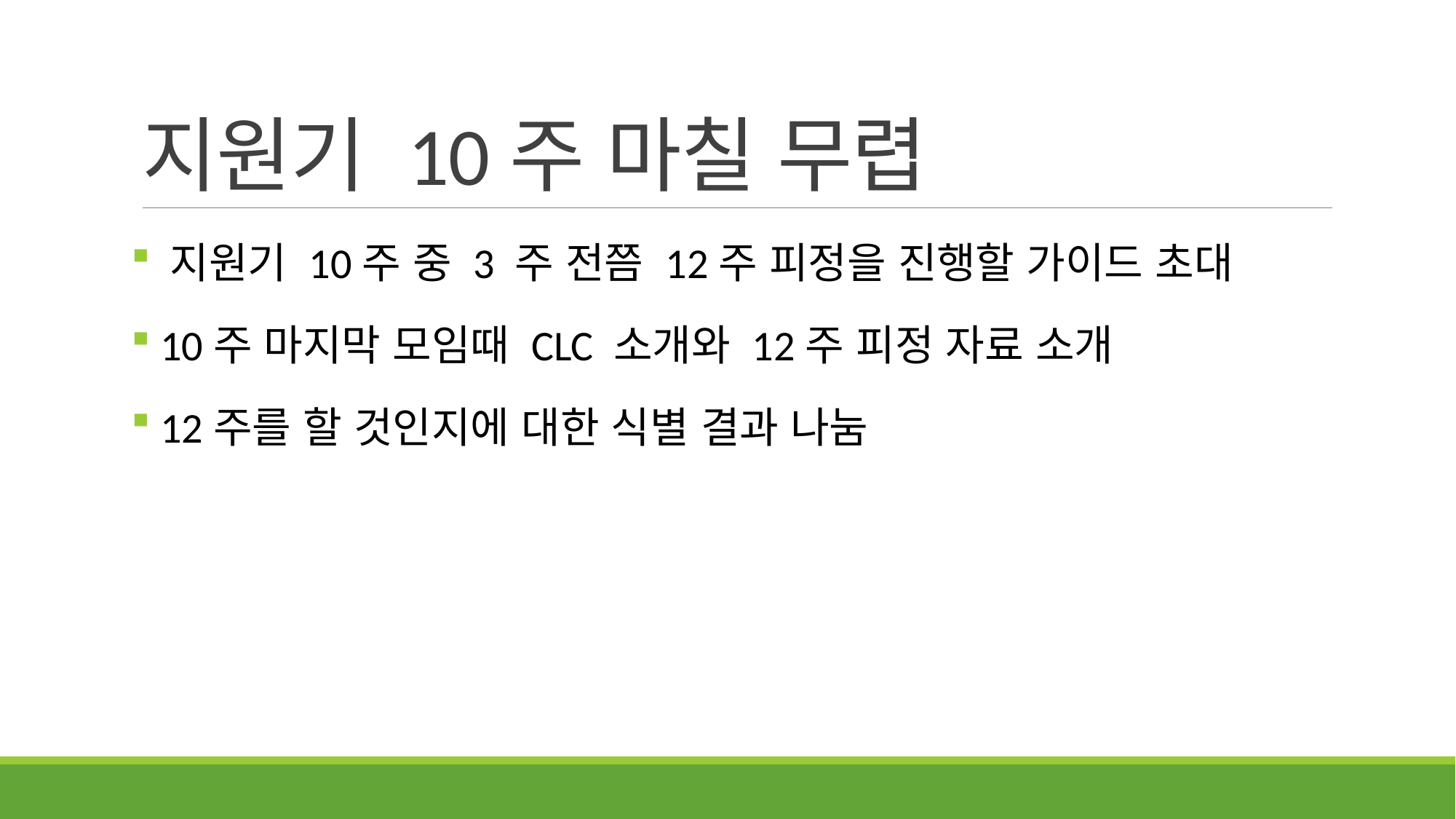

# 지원기 10주 마칠 무렵
 지원기 10주 중 3 주 전쯤 12주 피정을 진행할 가이드 초대
 10주 마지막 모임때 CLC 소개와 12주 피정 자료 소개
 12주를 할 것인지에 대한 식별 결과 나눔